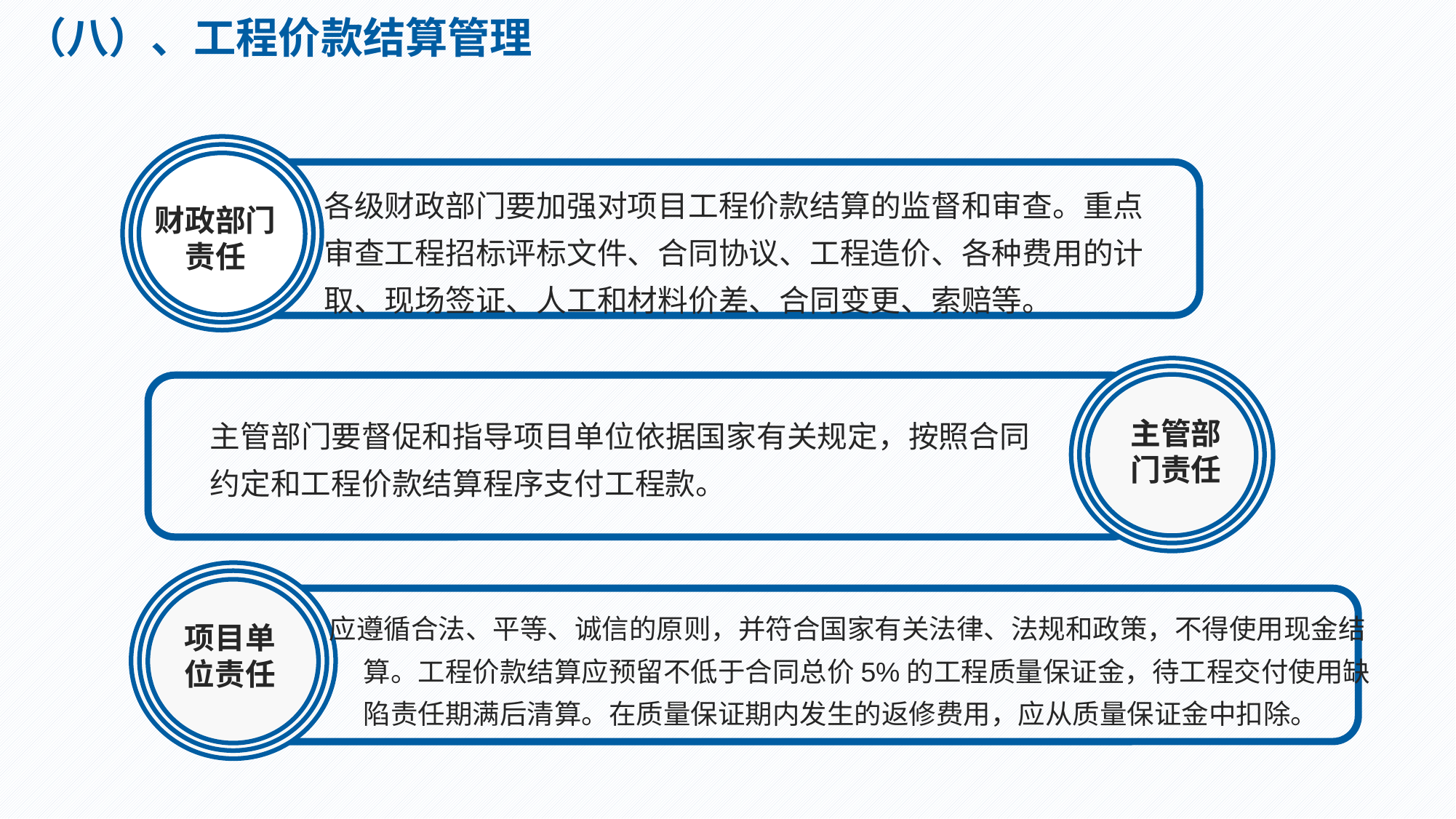

（八）、工程价款结算管理

各级财政部门要加强对项目工程价款结算的监督和审查。重点审查工程招标评标文件、合同协议、工程造价、各种费用的计取、现场签证、人工和材料价差、合同变更、索赔等。
财政部门责任

主管部门要督促和指导项目单位依据国家有关规定，按照合同约定和工程价款结算程序支付工程款。
主管部门责任

应遵循合法、平等、诚信的原则，并符合国家有关法律、法规和政策，不得使用现金结算。工程价款结算应预留不低于合同总价5%的工程质量保证金，待工程交付使用缺陷责任期满后清算。在质量保证期内发生的返修费用，应从质量保证金中扣除。
项目单位责任